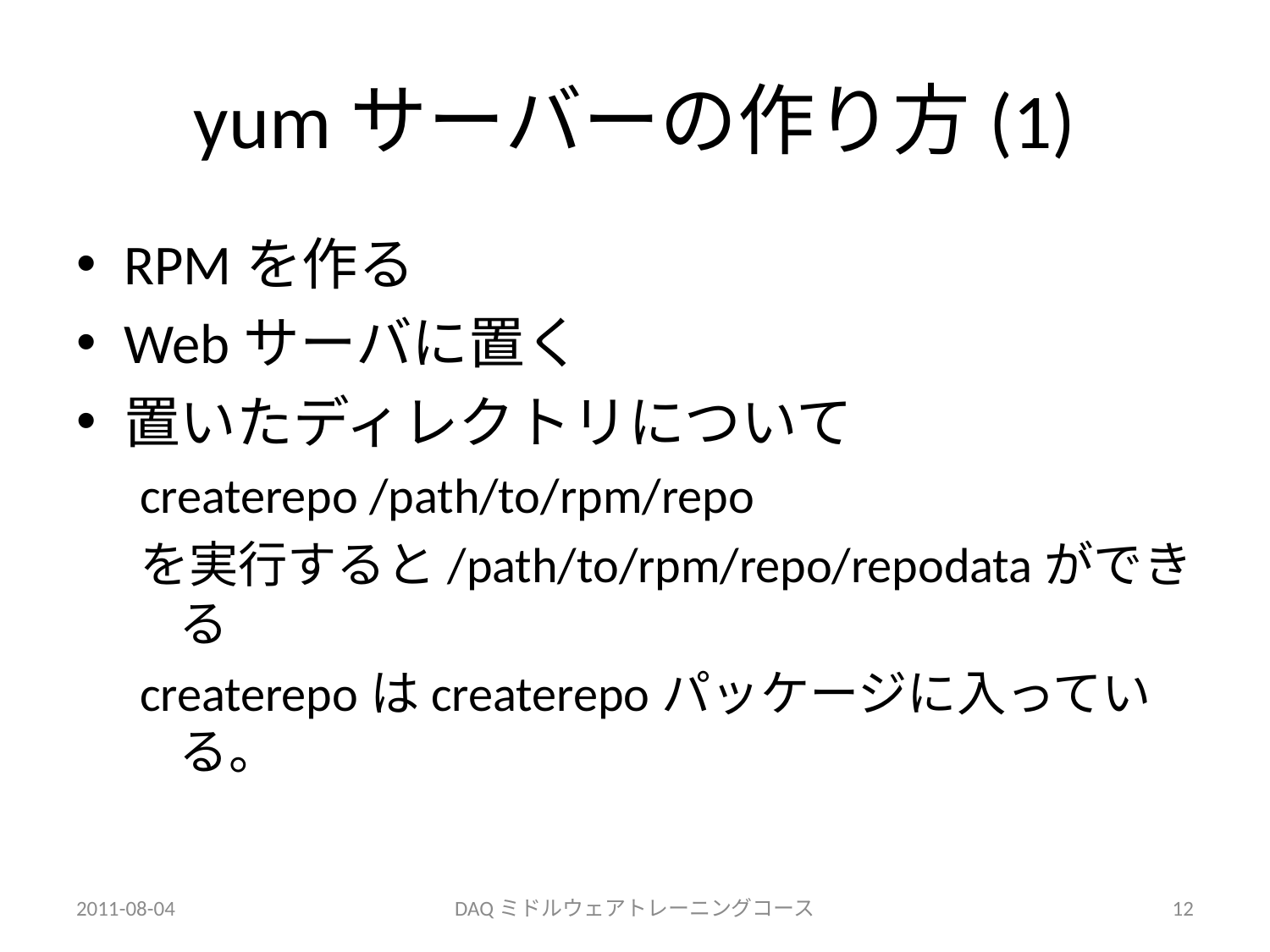

# yumサーバーの作り方(1)
RPMを作る
Webサーバに置く
置いたディレクトリについて
createrepo /path/to/rpm/repo
を実行すると/path/to/rpm/repo/repodataができる
createrepoはcreaterepoパッケージに入っている。
2011-08-04
DAQミドルウェアトレーニングコース
12